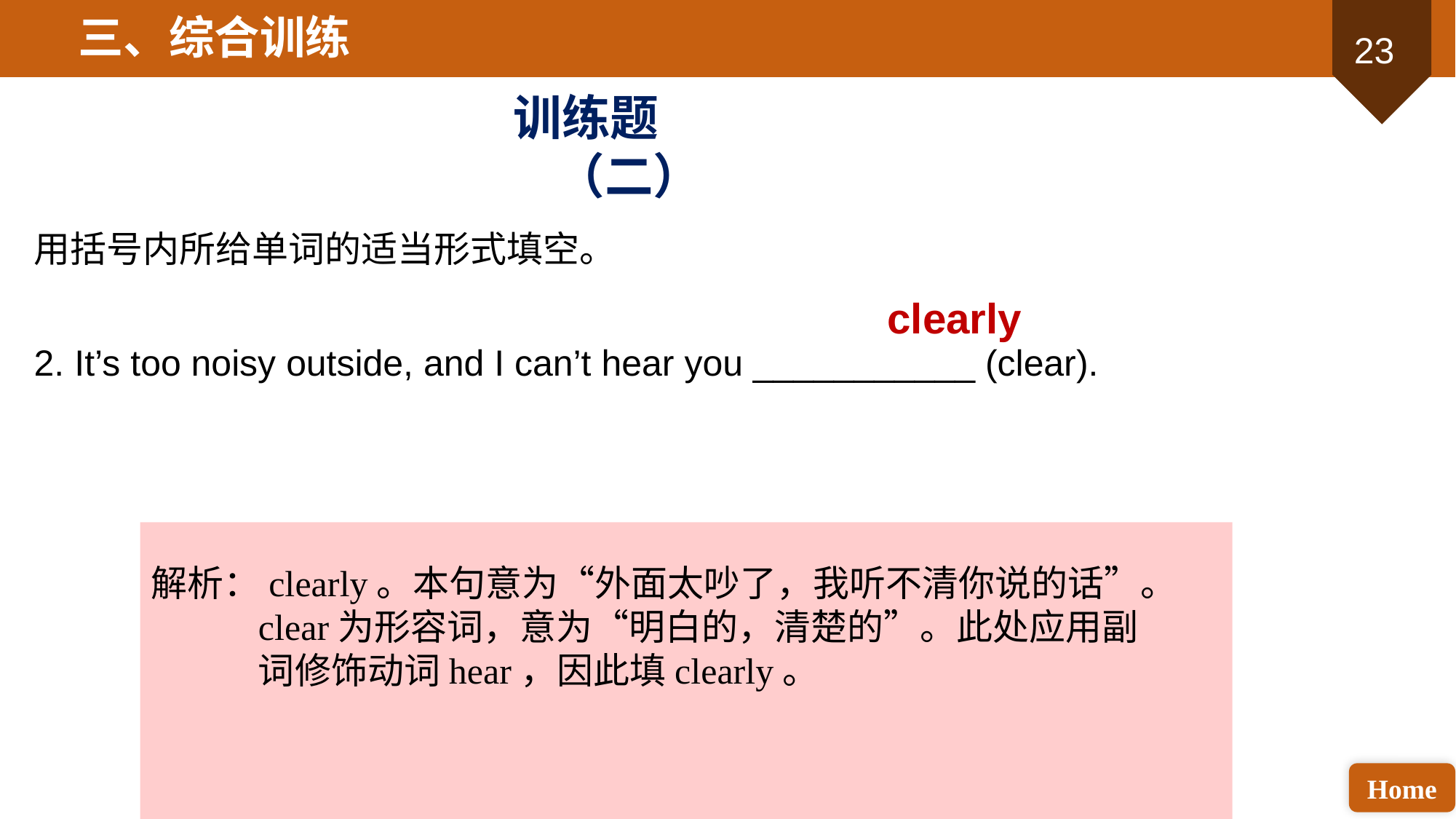

三、综合训练
训练题（二）
用括号内所给单词的适当形式填空。

2. It’s too noisy outside, and I can’t hear you ___________ (clear).
clearly

解析：clearly。本句意为“外面太吵了，我听不清你说的话”。clear为形容词，意为“明白的，清楚的”。此处应用副词修饰动词hear，因此填clearly。